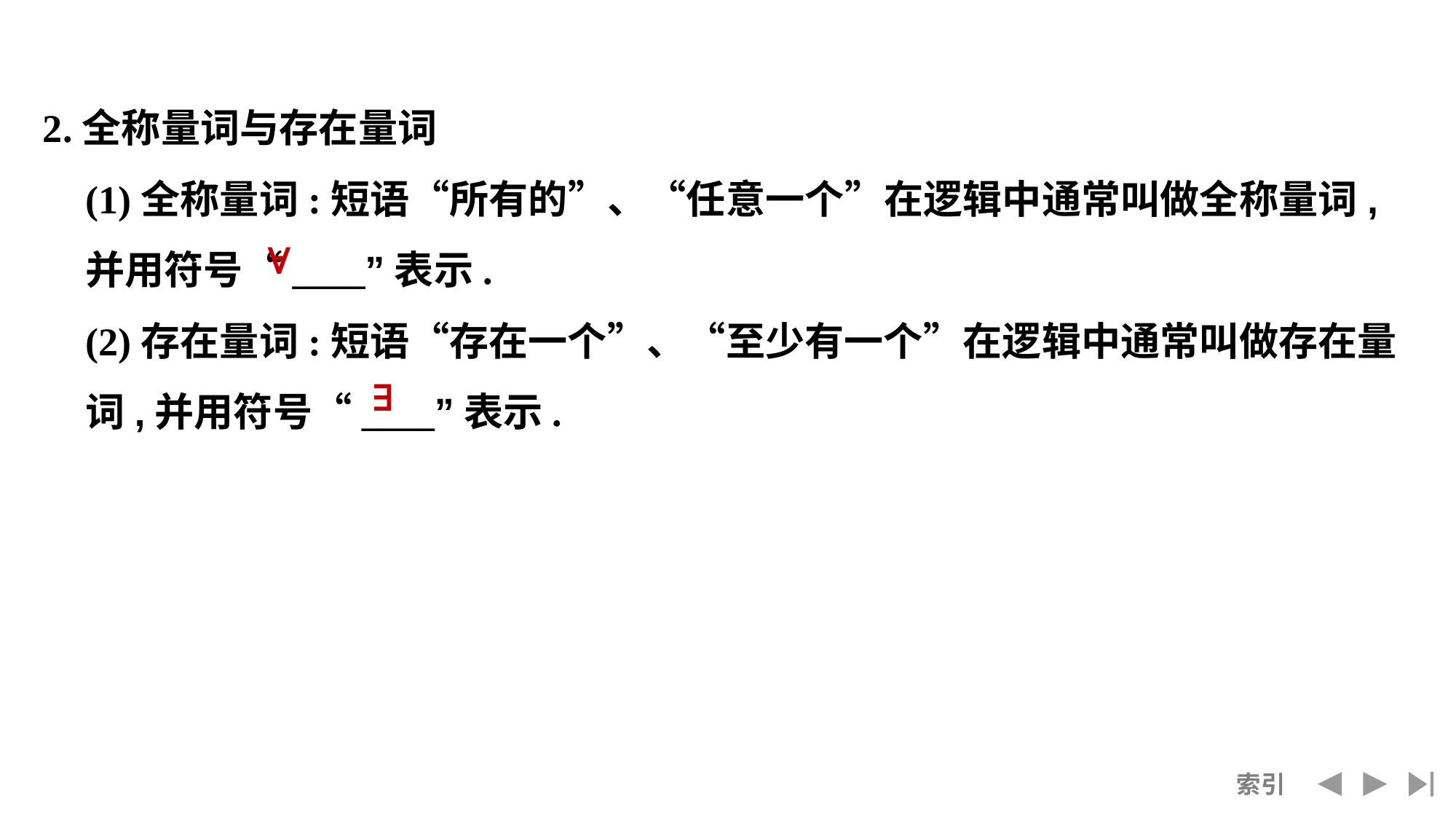

2.全称量词与存在量词
	(1)全称量词:短语“所有的”、“任意一个”在逻辑中通常叫做全称量词,并用符号“____”表示.
	(2)存在量词:短语“存在一个”、“至少有一个”在逻辑中通常叫做存在量词,并用符号“____”表示.
∀
∃